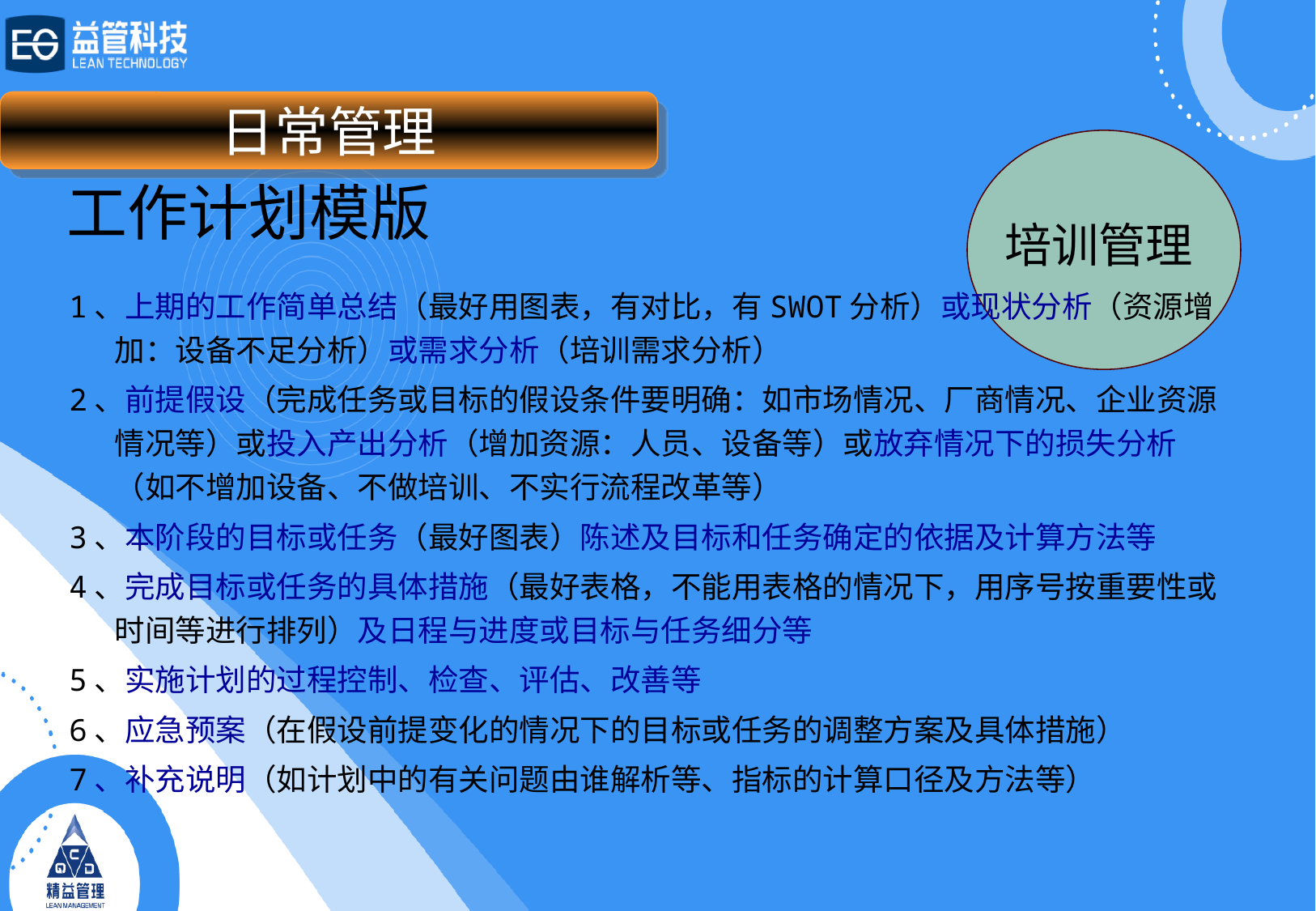

日常管理

# 工作计划模版
培训管理
1、上期的工作简单总结（最好用图表，有对比，有SWOT分析）或现状分析（资源增加：设备不足分析）或需求分析（培训需求分析）
2、前提假设（完成任务或目标的假设条件要明确：如市场情况、厂商情况、企业资源情况等）或投入产出分析（增加资源：人员、设备等）或放弃情况下的损失分析（如不增加设备、不做培训、不实行流程改革等）
3、本阶段的目标或任务（最好图表）陈述及目标和任务确定的依据及计算方法等
4、完成目标或任务的具体措施（最好表格，不能用表格的情况下，用序号按重要性或时间等进行排列）及日程与进度或目标与任务细分等
5、实施计划的过程控制、检查、评估、改善等
6、应急预案（在假设前提变化的情况下的目标或任务的调整方案及具体措施）
7、补充说明（如计划中的有关问题由谁解析等、指标的计算口径及方法等）